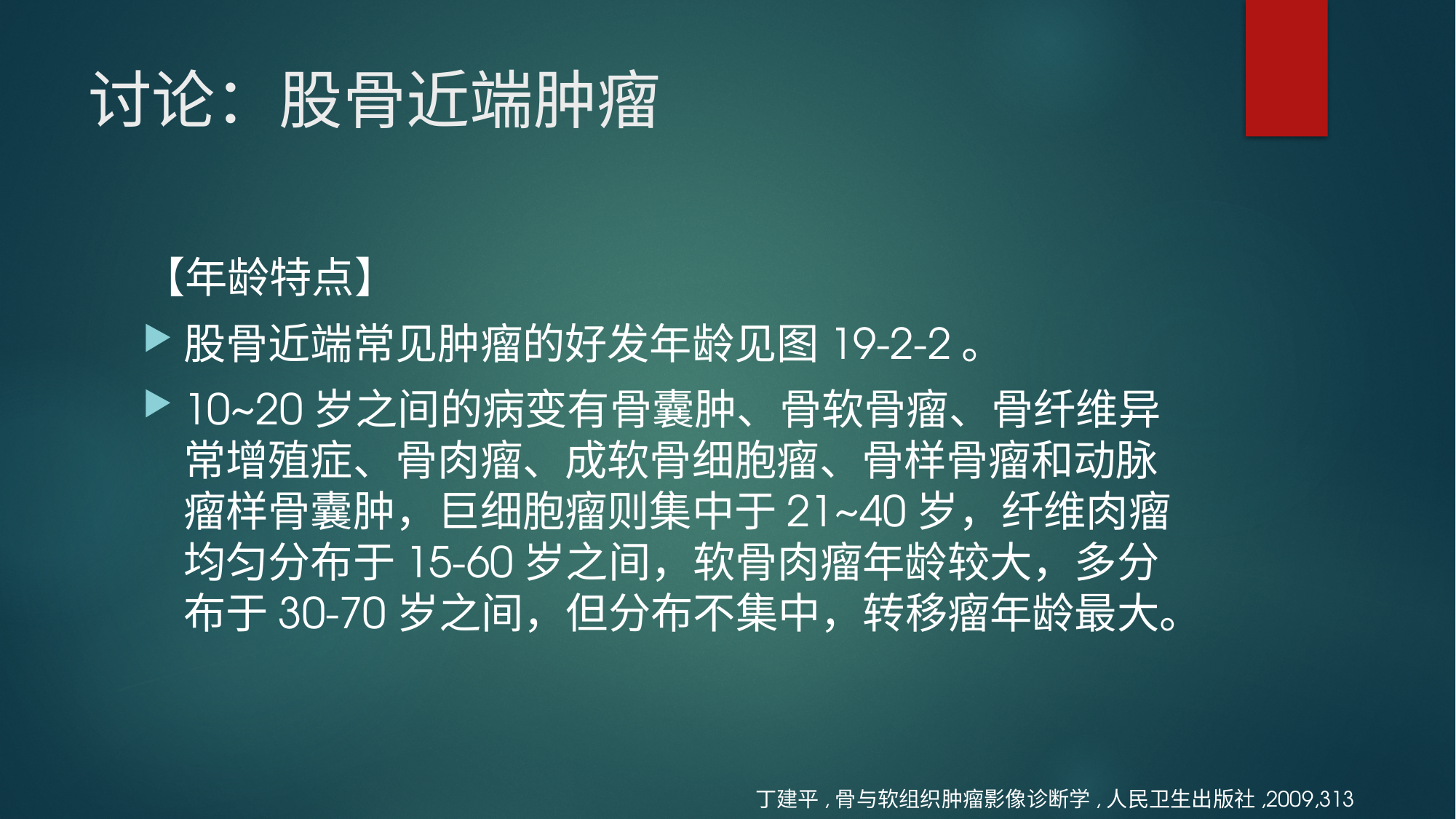

# 讨论：股骨近端肿瘤
【年龄特点】
股骨近端常见肿瘤的好发年龄见图19-2-2。
10~20岁之间的病变有骨囊肿、骨软骨瘤、骨纤维异常增殖症、骨肉瘤、成软骨细胞瘤、骨样骨瘤和动脉瘤样骨囊肿，巨细胞瘤则集中于21~40岁，纤维肉瘤均匀分布于15-60岁之间，软骨肉瘤年龄较大，多分布于30-70岁之间，但分布不集中，转移瘤年龄最大。
丁建平,骨与软组织肿瘤影像诊断学,人民卫生出版社,2009,313